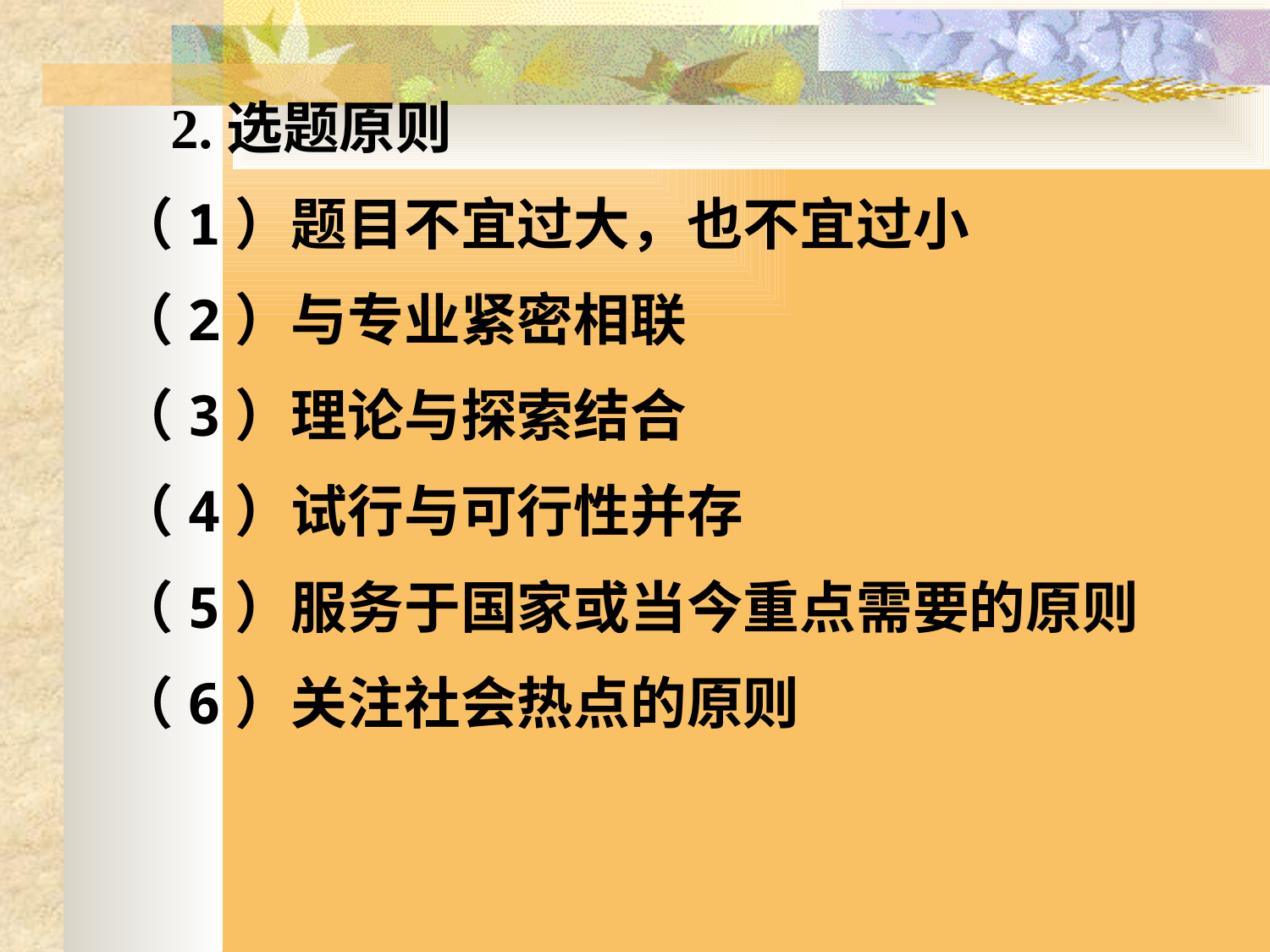

2.选题原则
（1）题目不宜过大，也不宜过小
（2）与专业紧密相联
（3）理论与探索结合
（4）试行与可行性并存
（5）服务于国家或当今重点需要的原则
（6）关注社会热点的原则